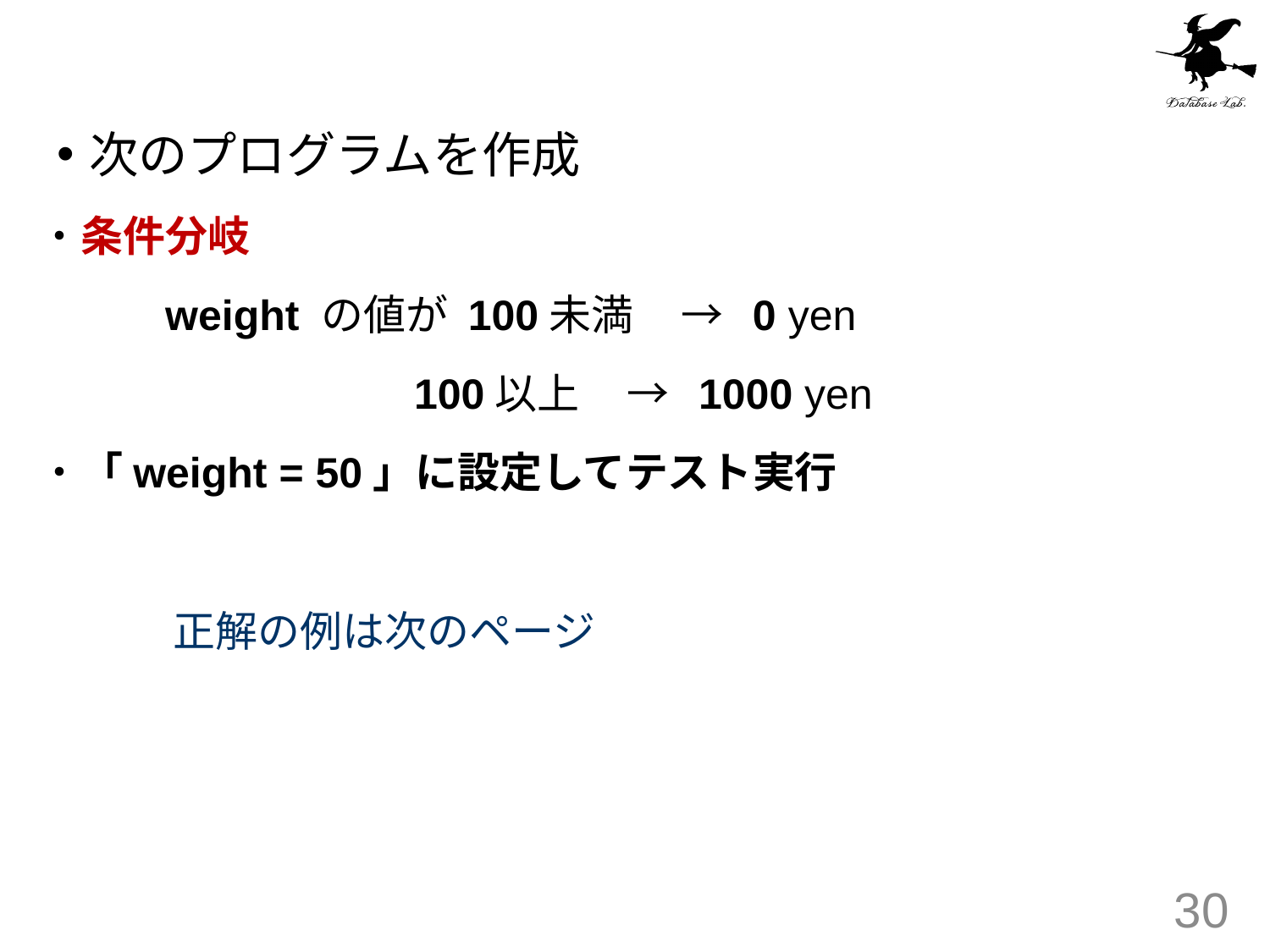

#
次のプログラムを作成
・条件分岐
	weight の値が 100未満     →  0 yen
	                     100以上     →  1000 yen
・「weight = 50」に設定してテスト実行
　　　正解の例は次のページ
30